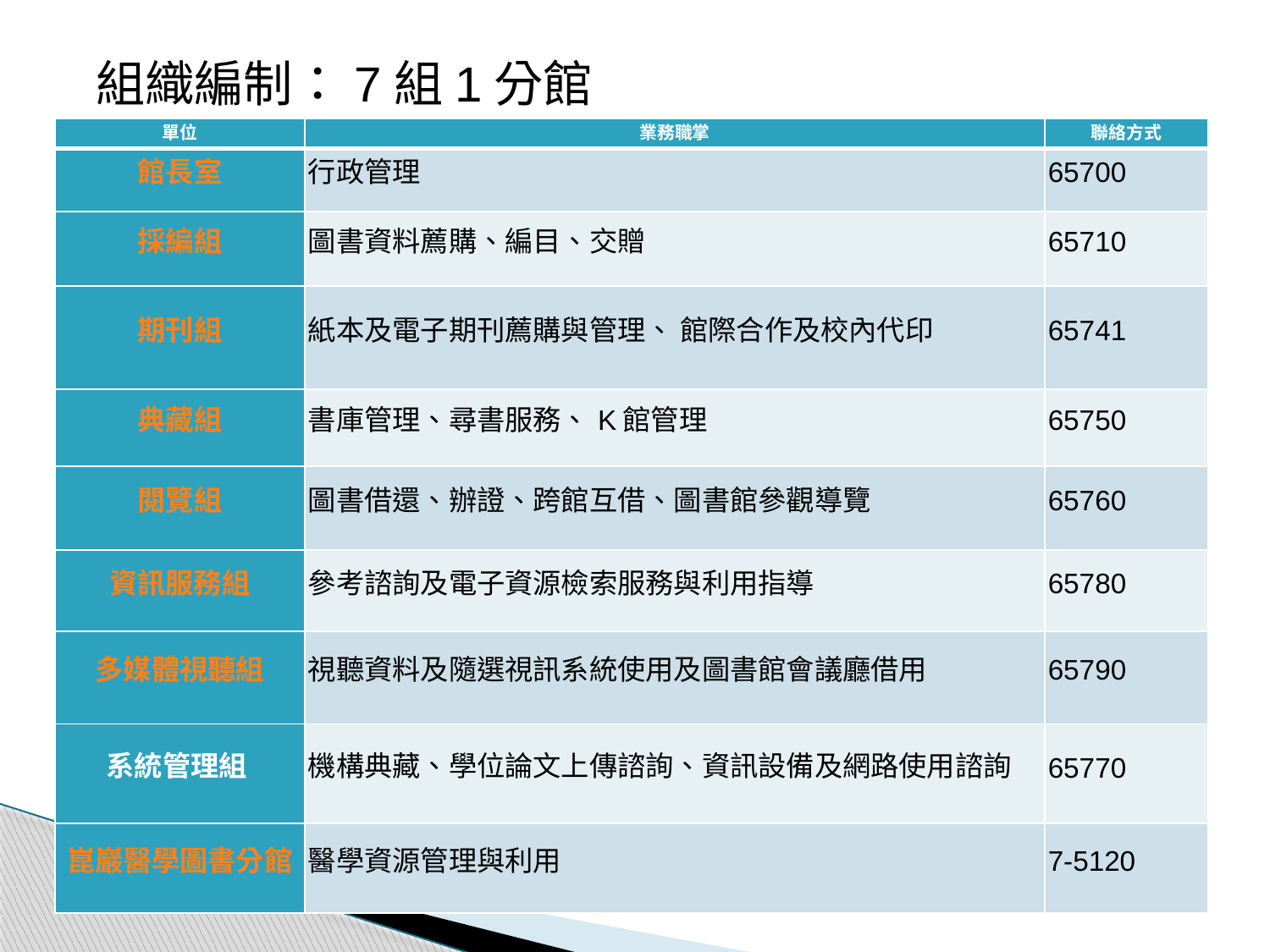

組織編制：7組1分館
| 單位 | 業務職掌 | 聯絡方式 |
| --- | --- | --- |
| 館長室 | 行政管理 | 65700 |
| 採編組 | 圖書資料薦購、編目、交贈 | 65710 |
| 期刊組 | 紙本及電子期刊薦購與管理、 館際合作及校內代印 | 65741 |
| 典藏組 | 書庫管理、尋書服務、K館管理 | 65750 |
| 閱覽組 | 圖書借還、辦證、跨館互借、圖書館參觀導覽 | 65760 |
| 資訊服務組 | 參考諮詢及電子資源檢索服務與利用指導 | 65780 |
| 多媒體視聽組 | 視聽資料及隨選視訊系統使用及圖書館會議廳借用 | 65790 |
| 系統管理組 | 機構典藏、學位論文上傳諮詢、資訊設備及網路使用諮詢 | 65770 |
| 崑巖醫學圖書分館 | 醫學資源管理與利用 | 7-5120 |